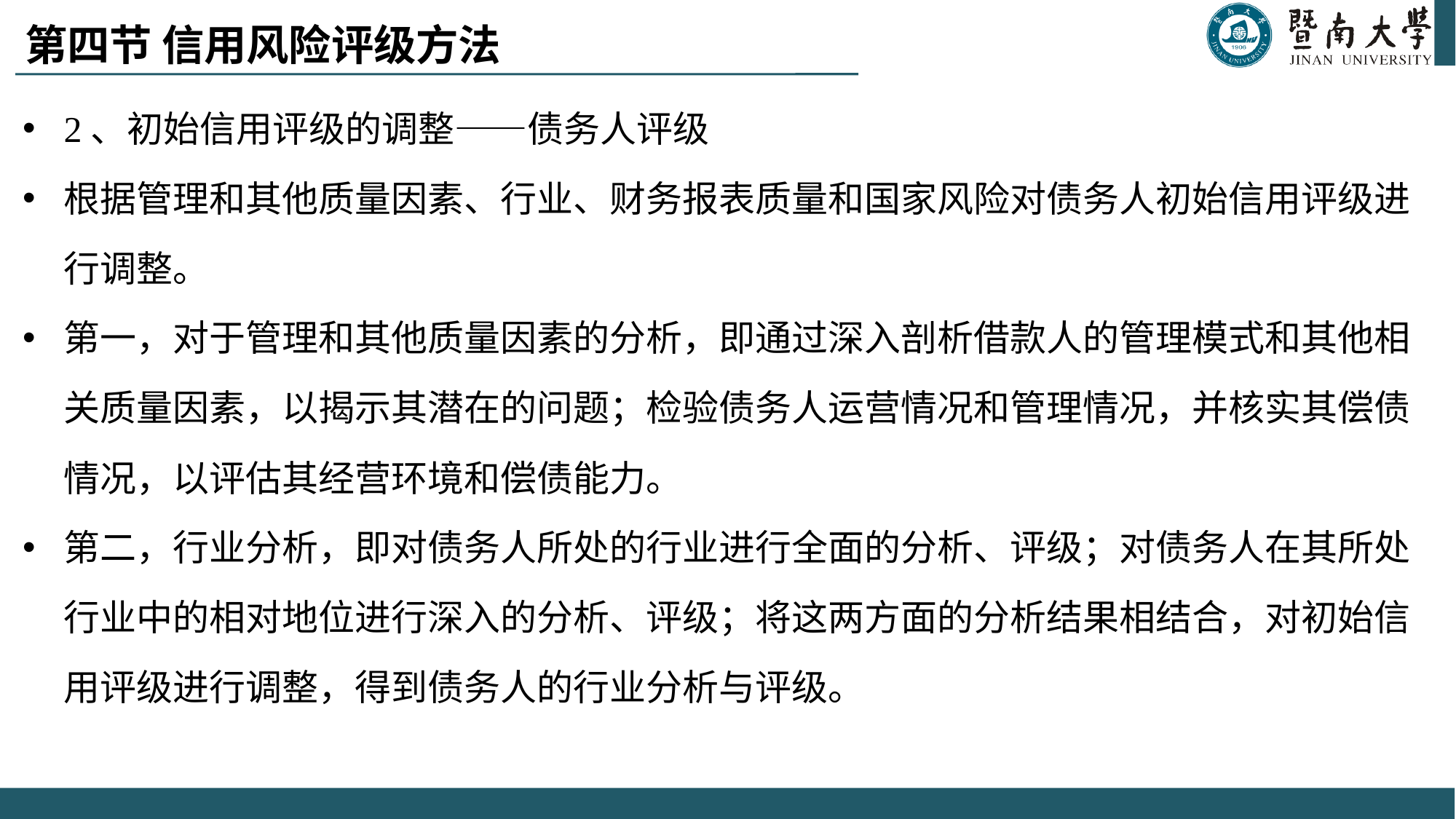

# 第四节 信用风险评级方法
2、初始信用评级的调整——债务人评级
根据管理和其他质量因素、行业、财务报表质量和国家风险对债务人初始信用评级进行调整。
第一，对于管理和其他质量因素的分析，即通过深入剖析借款人的管理模式和其他相关质量因素，以揭示其潜在的问题；检验债务人运营情况和管理情况，并核实其偿债情况，以评估其经营环境和偿债能力。
第二，行业分析，即对债务人所处的行业进行全面的分析、评级；对债务人在其所处行业中的相对地位进行深入的分析、评级；将这两方面的分析结果相结合，对初始信用评级进行调整，得到债务人的行业分析与评级。